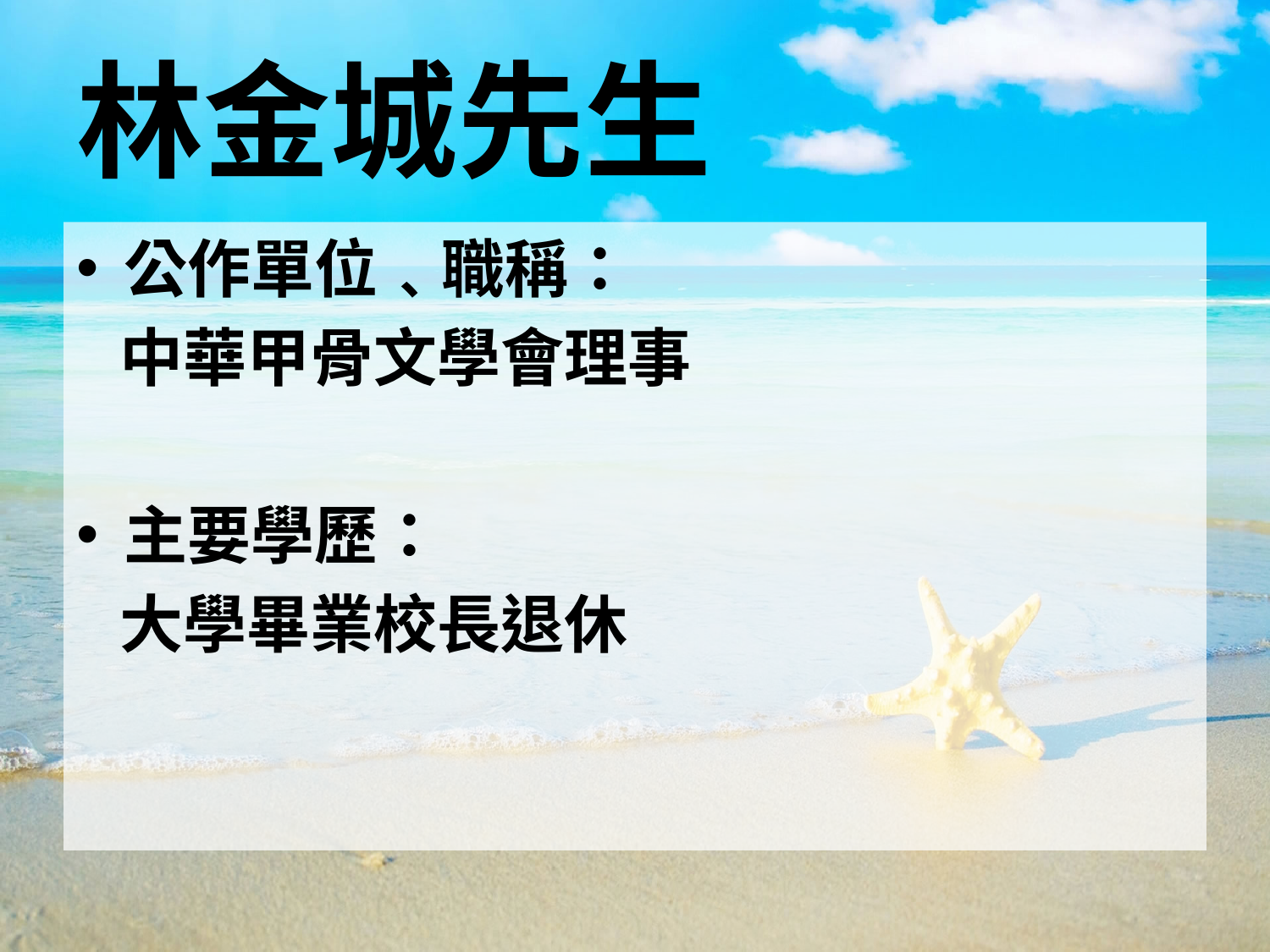

# 林金城先生
公作單位﹑職稱：
  中華甲骨文學會理事

主要學歷：
  大學畢業校長退休